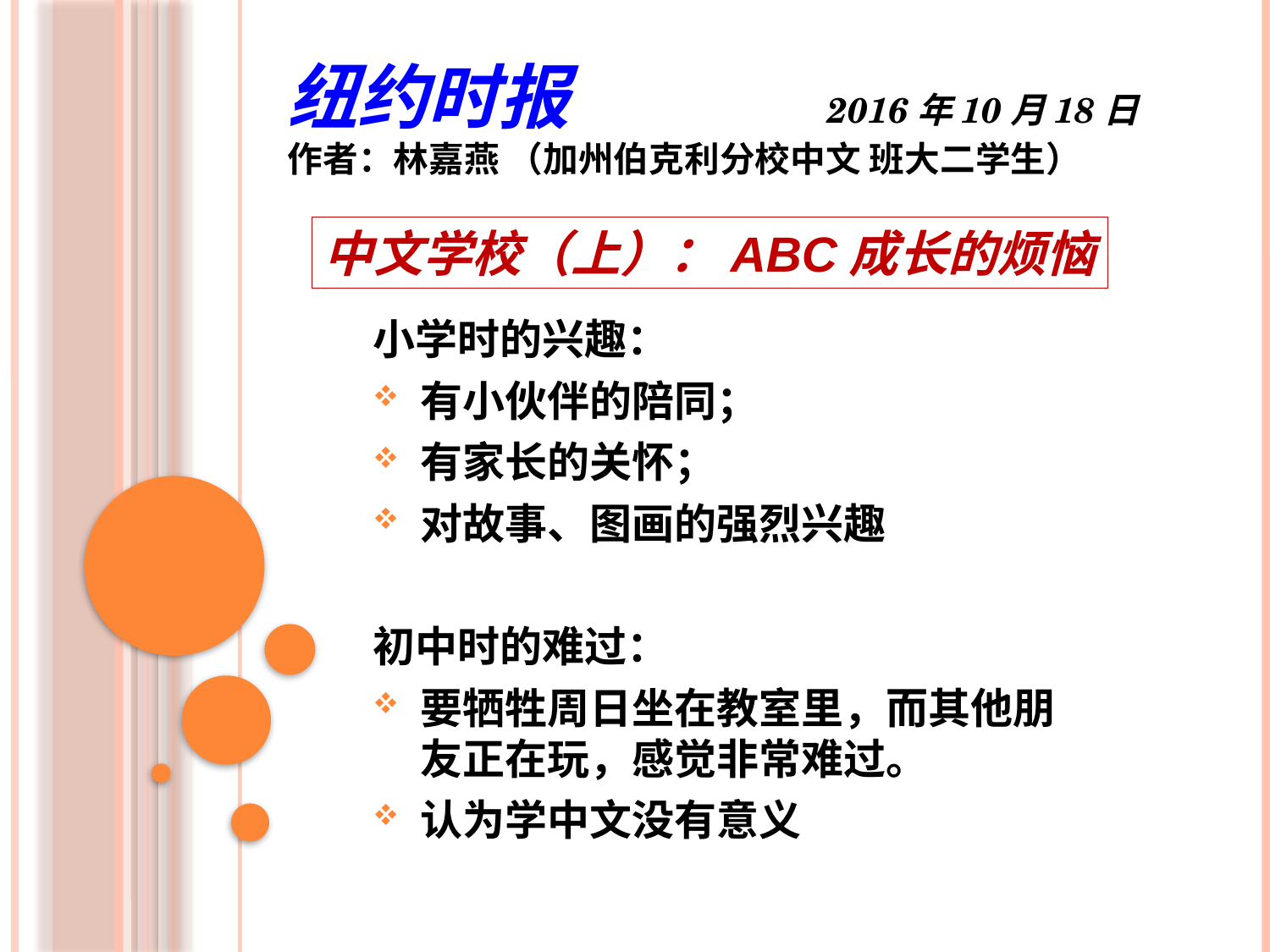

纽约时报               2016年10月18日
作者：林嘉燕 （加州伯克利分校中文 班大二学生）
中文学校（上）：ABC成长的烦恼
小学时的兴趣：
有小伙伴的陪同；
有家长的关怀；
对故事、图画的强烈兴趣

初中时的难过：
要牺牲周日坐在教室里，而其他朋友正在玩，感觉非常难过。
认为学中文没有意义